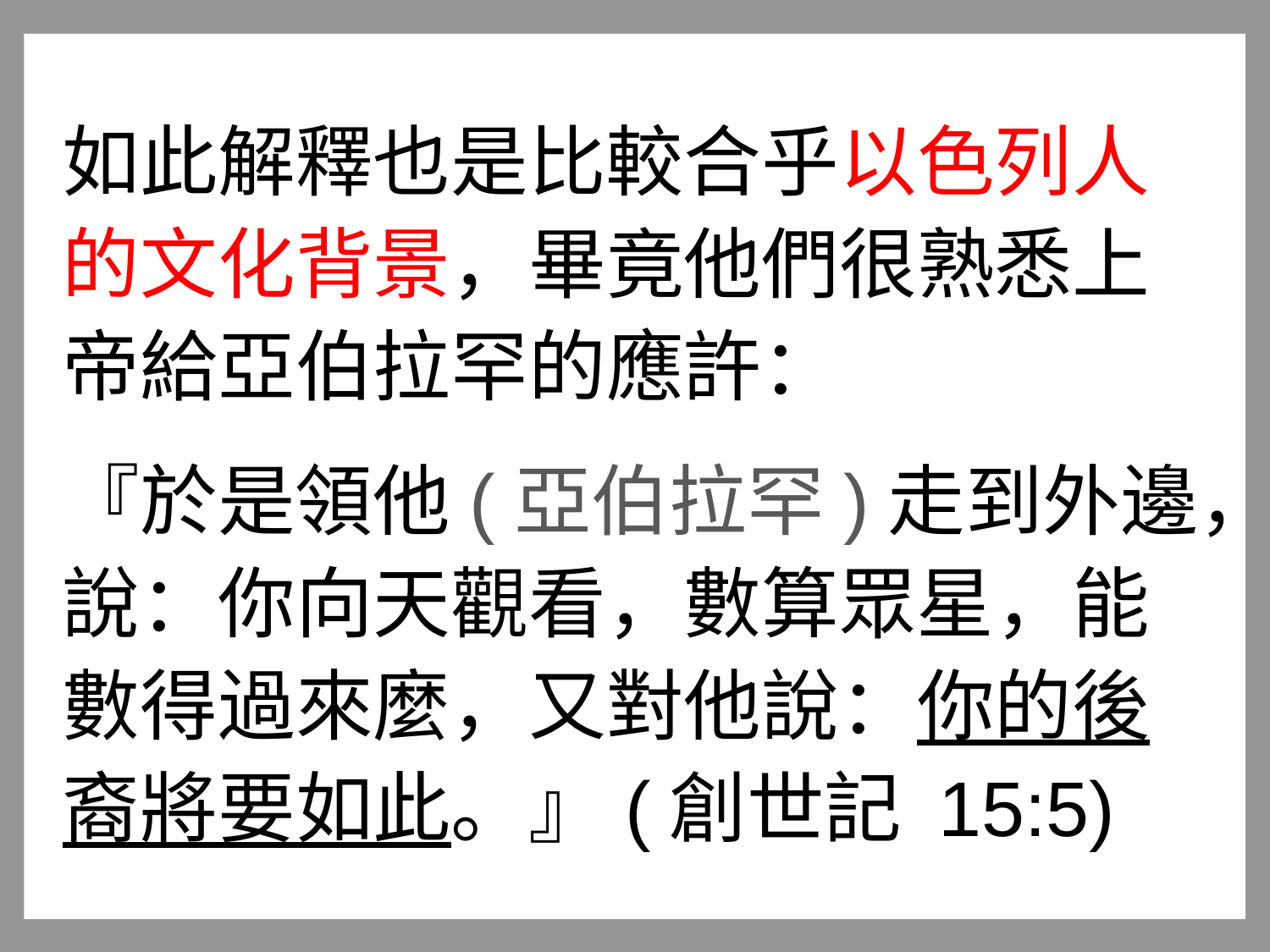

如此解釋也是比較合乎以色列人的文化背景，畢竟他們很熟悉上帝給亞伯拉罕的應許：
『於是領他(亞伯拉罕)走到外邊，說：你向天觀看，數算眾星，能數得過來麼，又對他說：你的後裔將要如此。』(創世記 15:5)